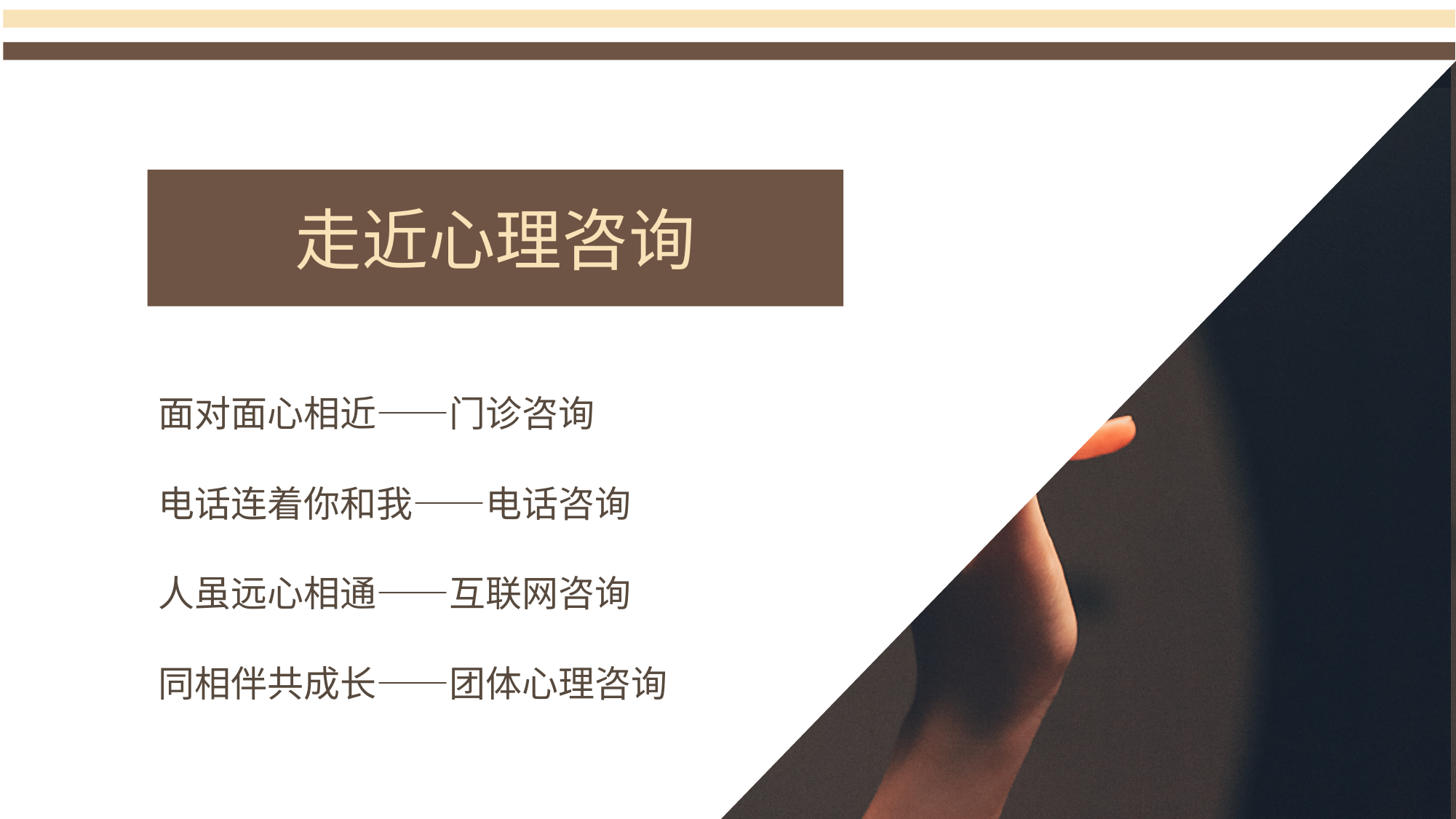

走近心理咨询
面对面心相近——门诊咨询
电话连着你和我——电话咨询
人虽远心相通——互联网咨询
同相伴共成长——团体心理咨询